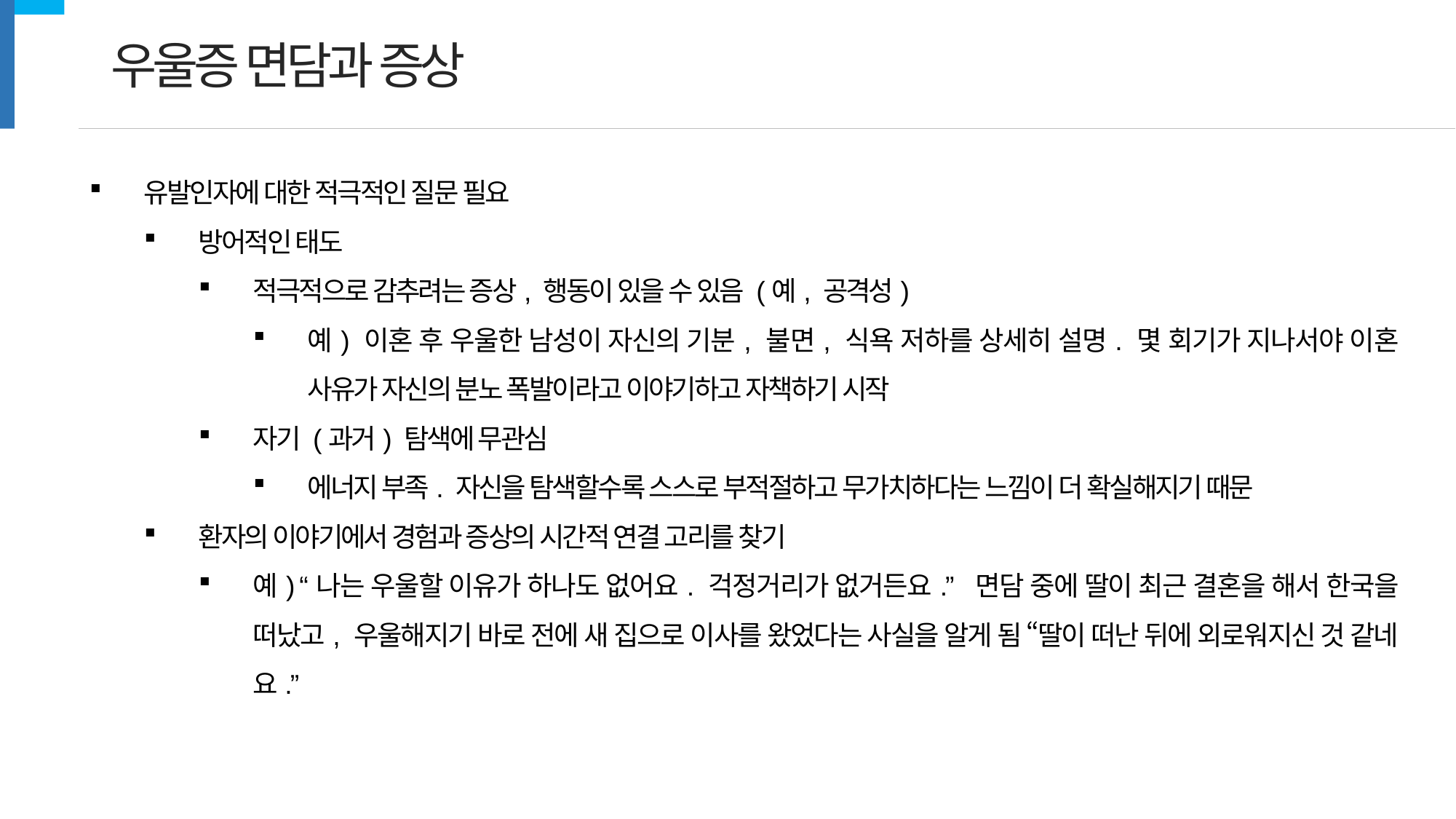

우울증 면담과 증상

유발인자에 대한 적극적인 질문 필요
방어적인 태도
적극적으로 감추려는 증상, 행동이 있을 수 있음 (예, 공격성)
예) 이혼 후 우울한 남성이 자신의 기분, 불면, 식욕 저하를 상세히 설명. 몇 회기가 지나서야 이혼 사유가 자신의 분노 폭발이라고 이야기하고 자책하기 시작
자기 (과거) 탐색에 무관심
에너지 부족. 자신을 탐색할수록 스스로 부적절하고 무가치하다는 느낌이 더 확실해지기 때문
환자의 이야기에서 경험과 증상의 시간적 연결 고리를 찾기
예) “나는 우울할 이유가 하나도 없어요. 걱정거리가 없거든요.”  면담 중에 딸이 최근 결혼을 해서 한국을 떠났고, 우울해지기 바로 전에 새 집으로 이사를 왔었다는 사실을 알게 됨 “딸이 떠난 뒤에 외로워지신 것 같네요.”